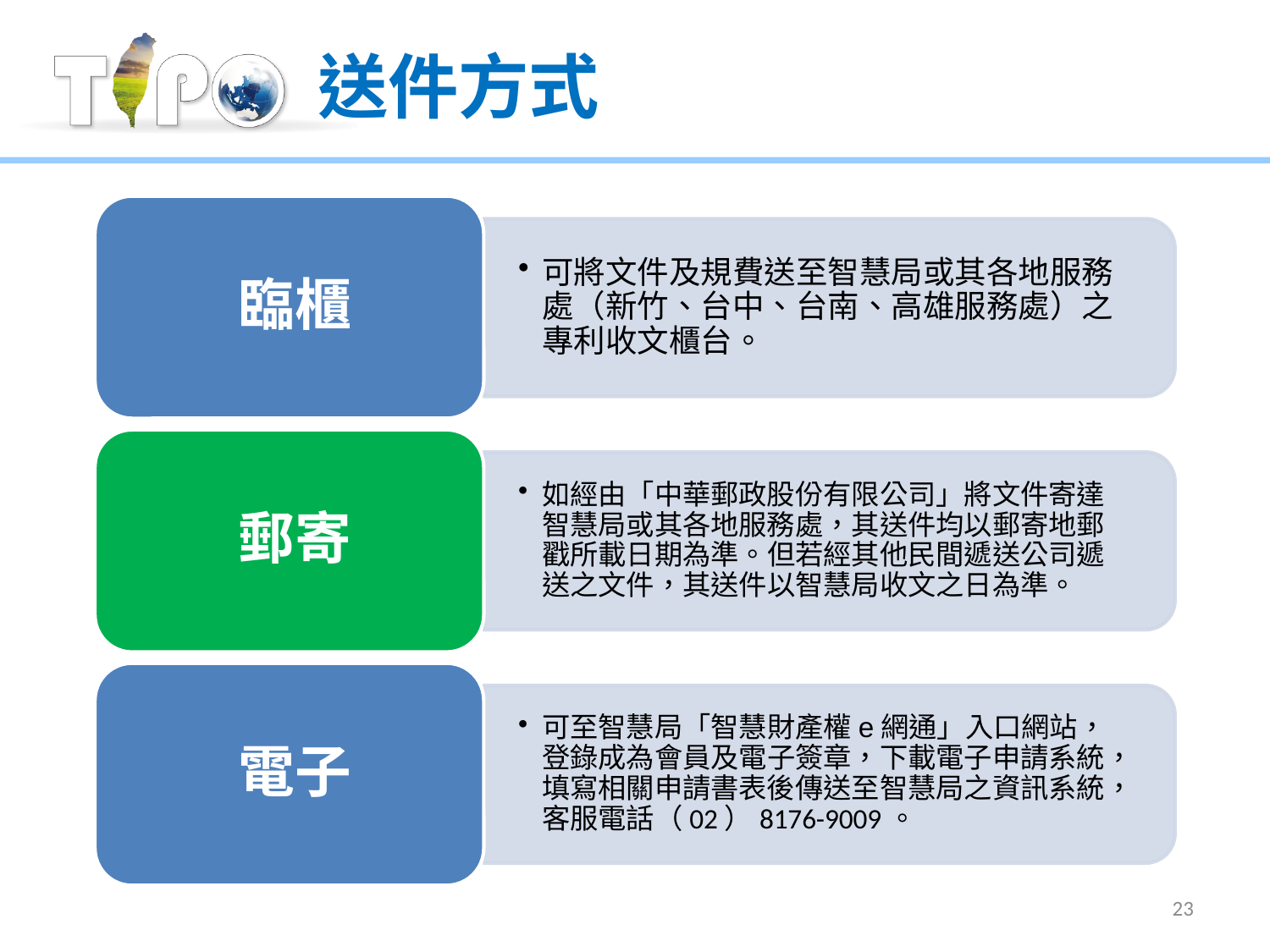

# 送件方式
可將文件及規費送至智慧局或其各地服務處（新竹、台中、台南、高雄服務處）之專利收文櫃台。
臨櫃
如經由「中華郵政股份有限公司」將文件寄達智慧局或其各地服務處，其送件均以郵寄地郵戳所載日期為準。但若經其他民間遞送公司遞送之文件，其送件以智慧局收文之日為準。
郵寄
可至智慧局「智慧財產權e網通」入口網站，登錄成為會員及電子簽章，下載電子申請系統，填寫相關申請書表後傳送至智慧局之資訊系統，客服電話（02）8176-9009。
電子
23